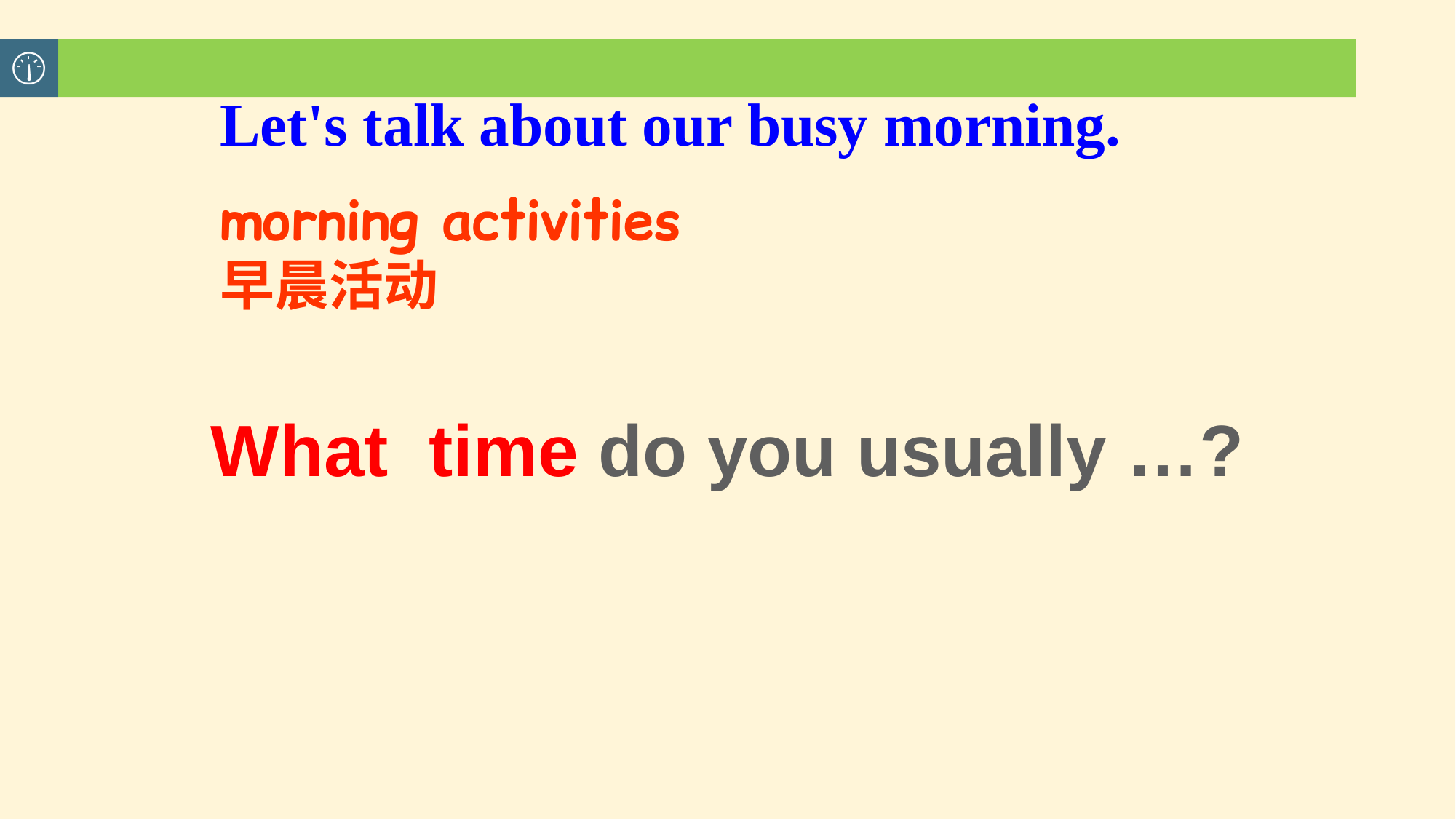

Let's talk about our busy morning.
morning activities
早晨活动
What  time do you usually …?